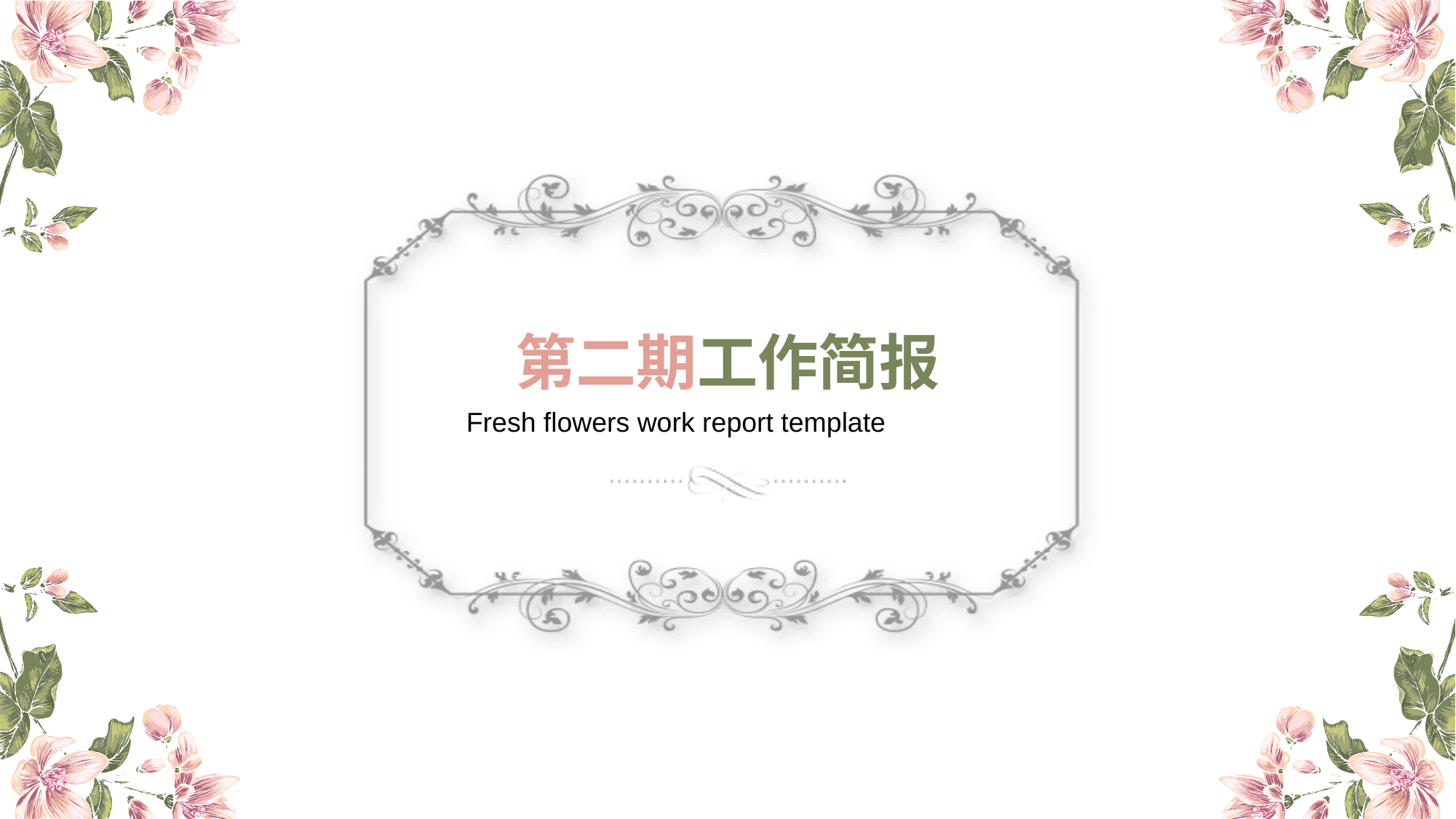

# 第二期工作简报
Fresh flowers work report template